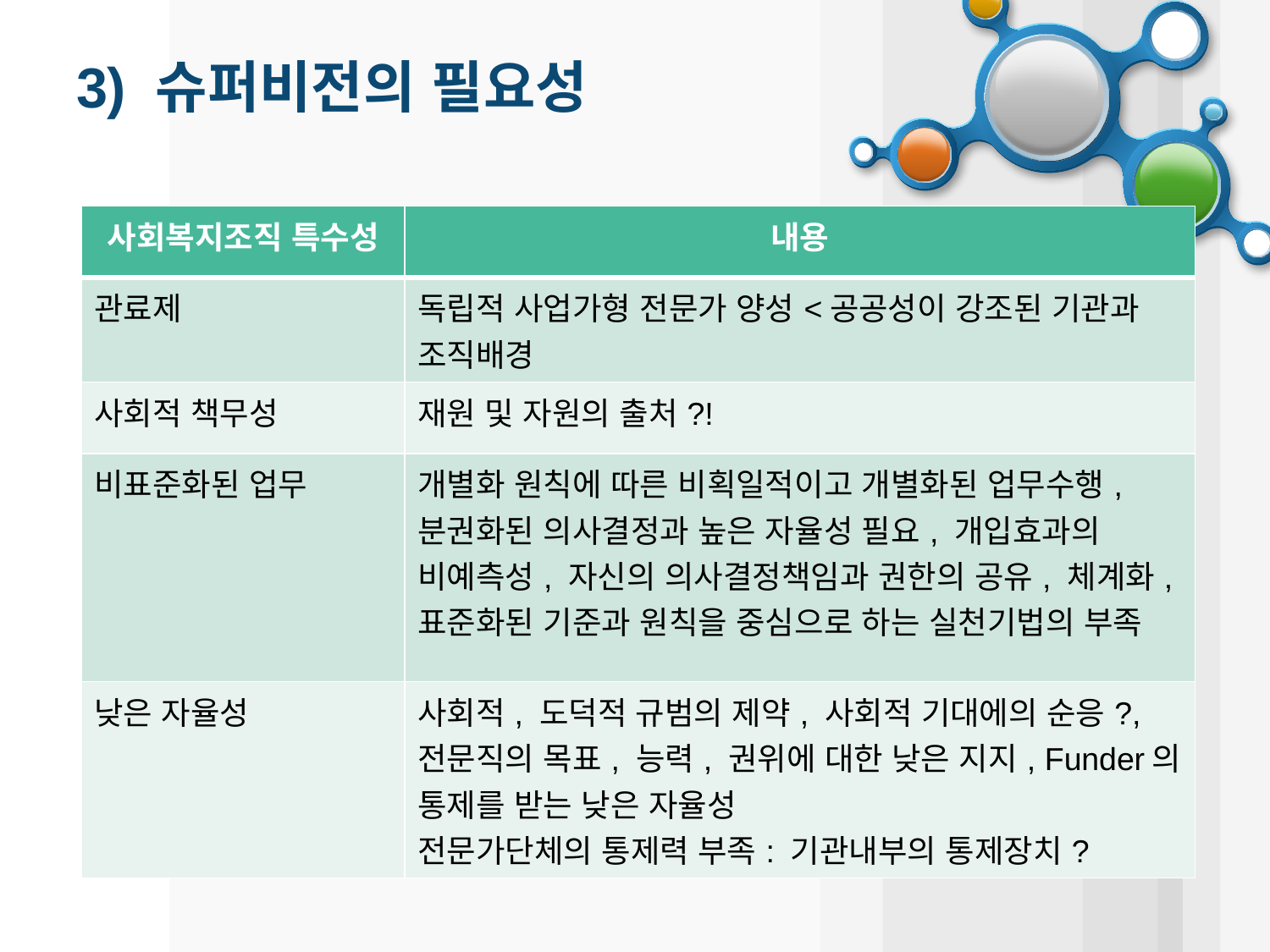

3) 슈퍼비전의 필요성
| 사회복지조직 특수성 | 내용 |
| --- | --- |
| 관료제 | 독립적 사업가형 전문가 양성<공공성이 강조된 기관과 조직배경 |
| 사회적 책무성 | 재원 및 자원의 출처?! |
| 비표준화된 업무 | 개별화 원칙에 따른 비획일적이고 개별화된 업무수행, 분권화된 의사결정과 높은 자율성 필요, 개입효과의 비예측성, 자신의 의사결정책임과 권한의 공유, 체계화, 표준화된 기준과 원칙을 중심으로 하는 실천기법의 부족 |
| 낮은 자율성 | 사회적, 도덕적 규범의 제약, 사회적 기대에의 순응?, 전문직의 목표, 능력, 권위에 대한 낮은 지지, Funder의 통제를 받는 낮은 자율성 전문가단체의 통제력 부족: 기관내부의 통제장치? |